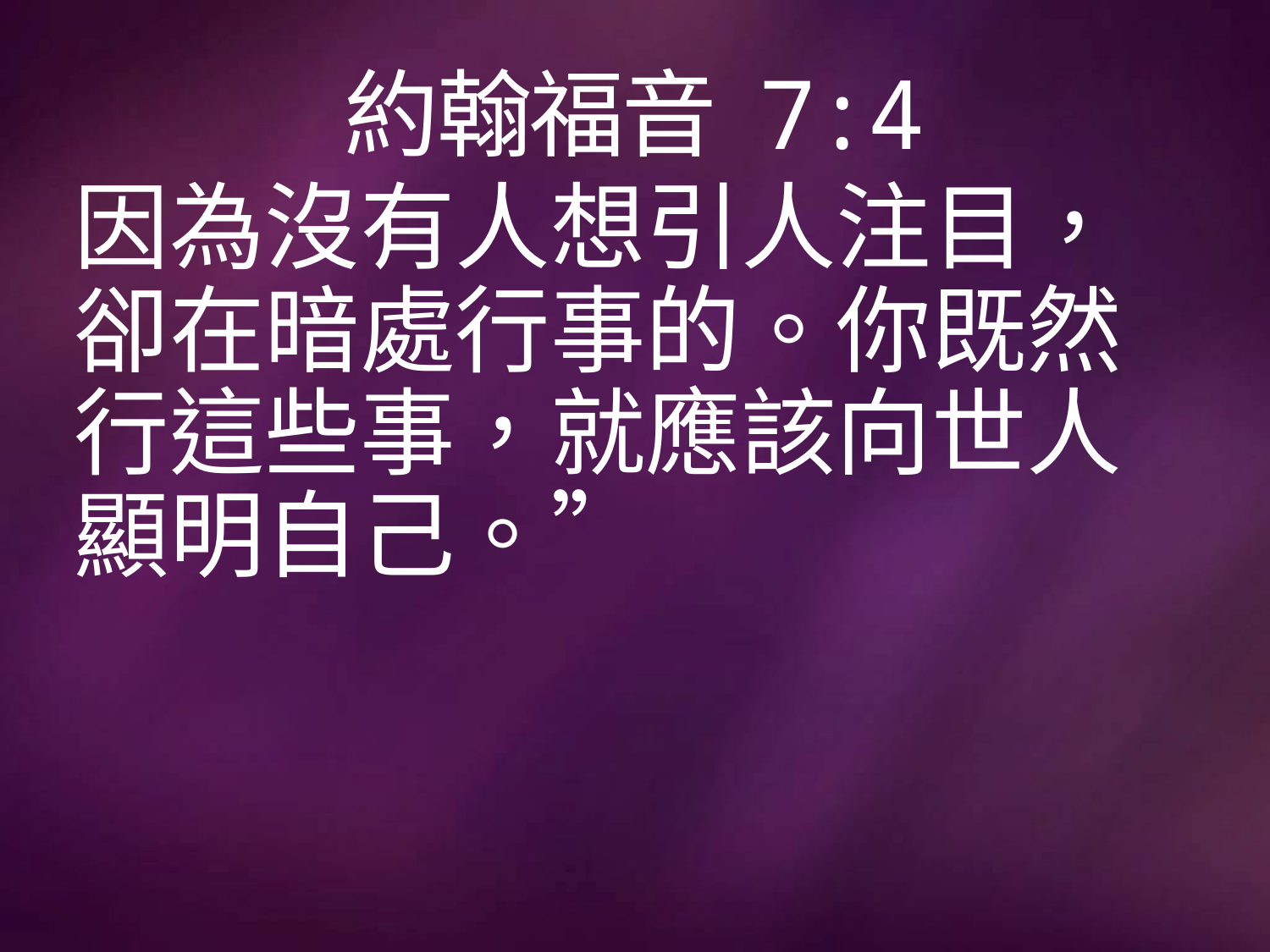

# 約翰福音 7:4
因為沒有人想引人注目，卻在暗處行事的。你既然行這些事，就應該向世人顯明自己。”